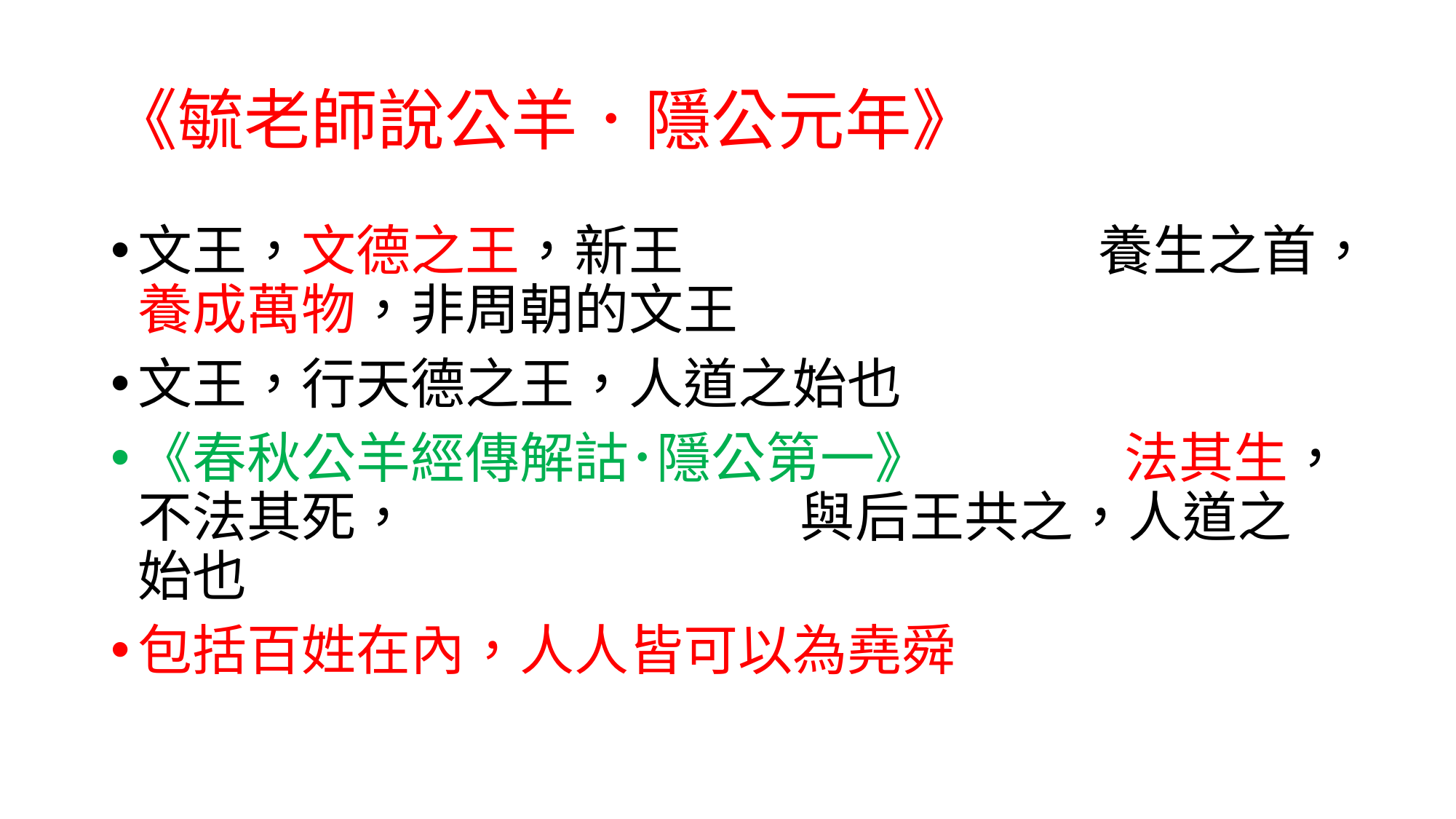

# 《毓老師說公羊．隱公元年》
文王，文德之王，新王                                  養生之首，養成萬物，非周朝的文王
文王，行天德之王，人道之始也
《春秋公羊經傳解詁･隱公第一》                法其生，不法其死，                                與后王共之，人道之始也
包括百姓在內，人人皆可以為堯舜